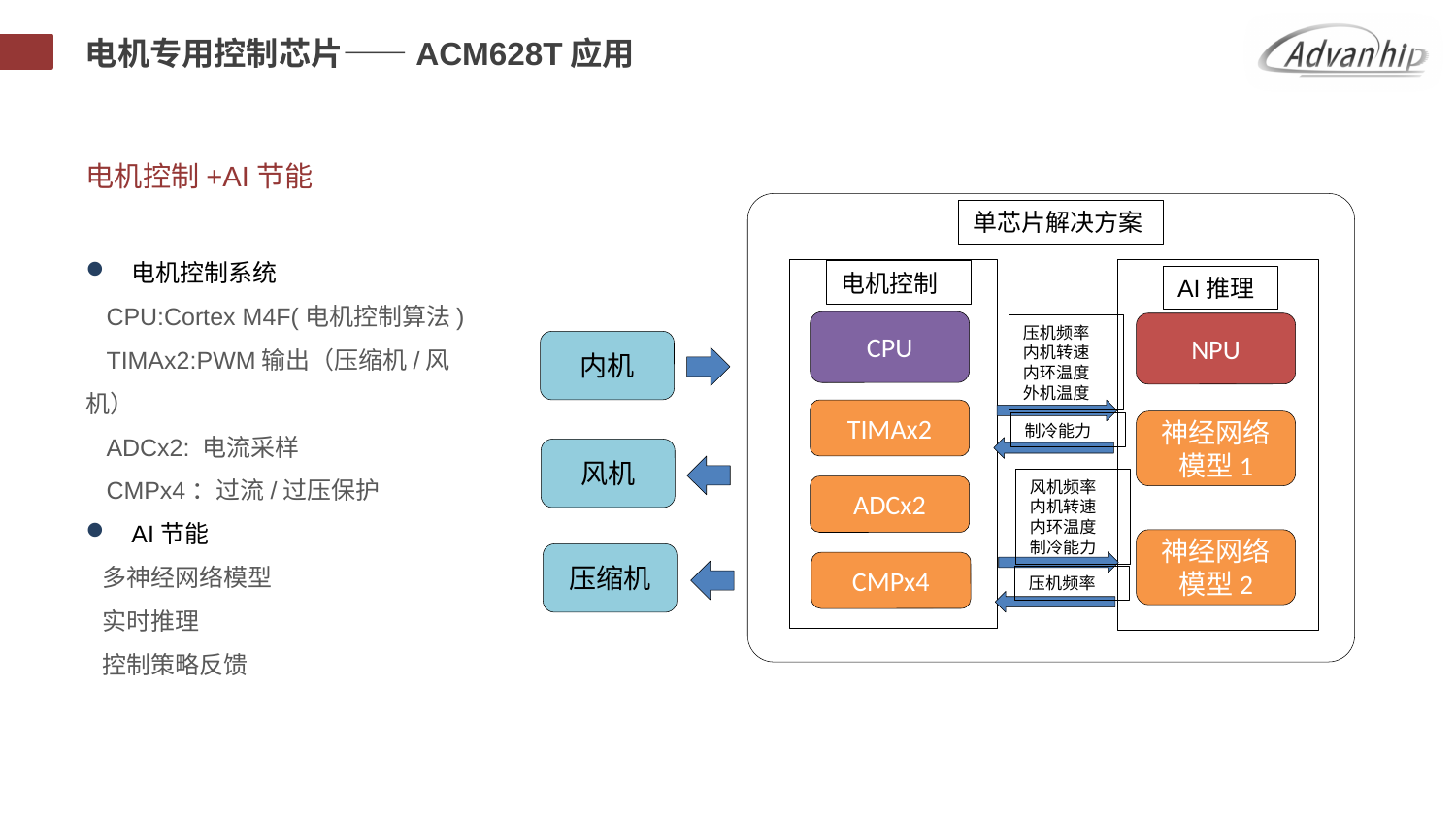

电机专用控制芯片——ACM628T应用
电机控制+AI节能

电机控制系统
   CPU:Cortex M4F(电机控制算法)
   TIMAx2:PWM输出（压缩机/风机）
   ADCx2: 电流采样
   CMPx4：过流/过压保护
AI节能
  多神经网络模型
  实时推理
  控制策略反馈

单芯片解决方案

电机控制
AI推理
CPU
NPU
压机频率
内机转速
内环温度
外机温度
内机

TIMAx2

神经网络模型1
制冷能力

风机

风机频率
内机转速
内环温度
制冷能力
ADCx2
神经网络模型2
压缩机

CMPx4

压机频率